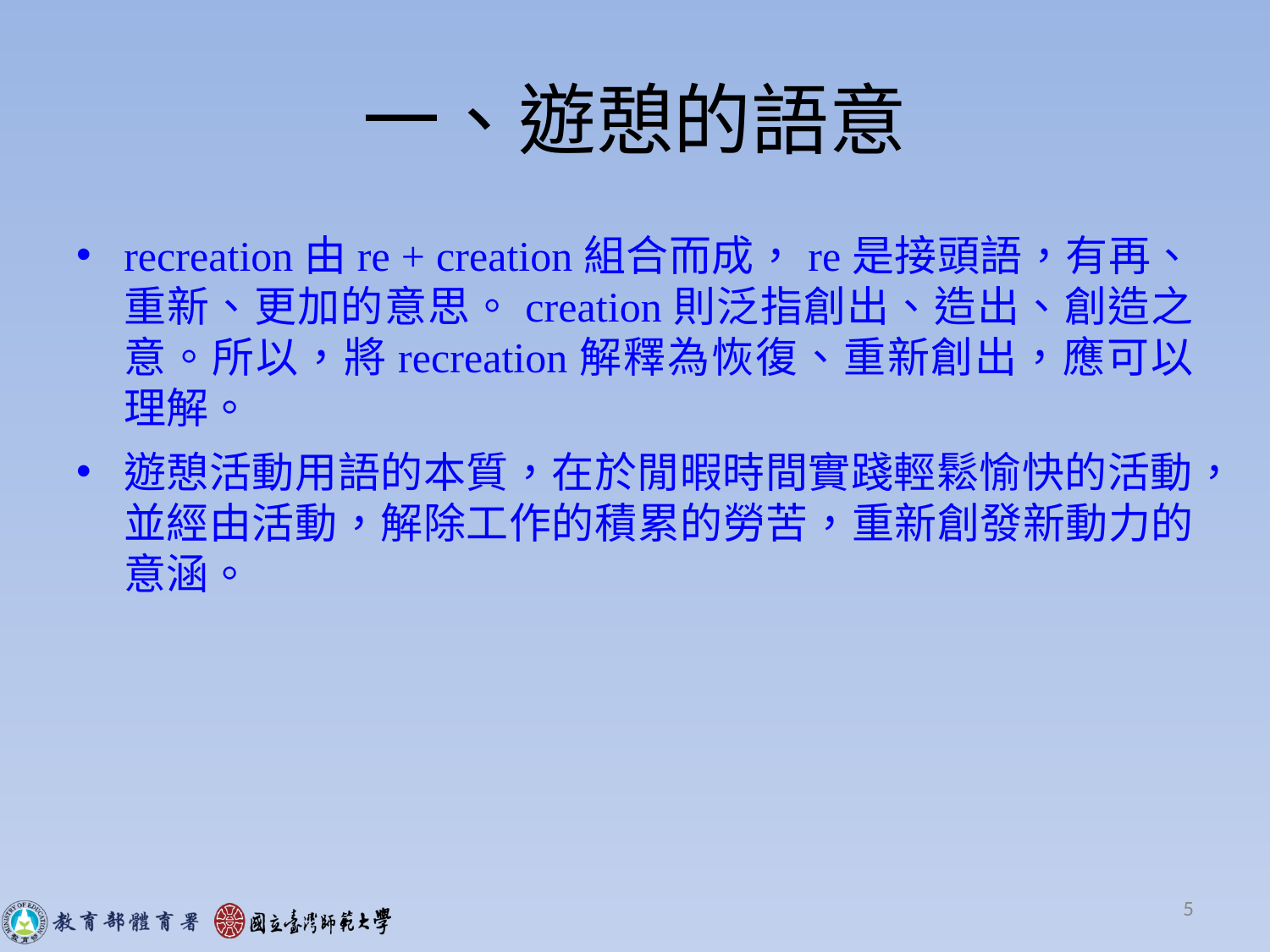

# 一、遊憩的語意
recreation由re + creation組合而成，re是接頭語，有再、重新、更加的意思。creation則泛指創出、造出、創造之意。所以，將recreation解釋為恢復、重新創出，應可以理解。
遊憩活動用語的本質，在於閒暇時間實踐輕鬆愉快的活動，並經由活動，解除工作的積累的勞苦，重新創發新動力的意涵。

5